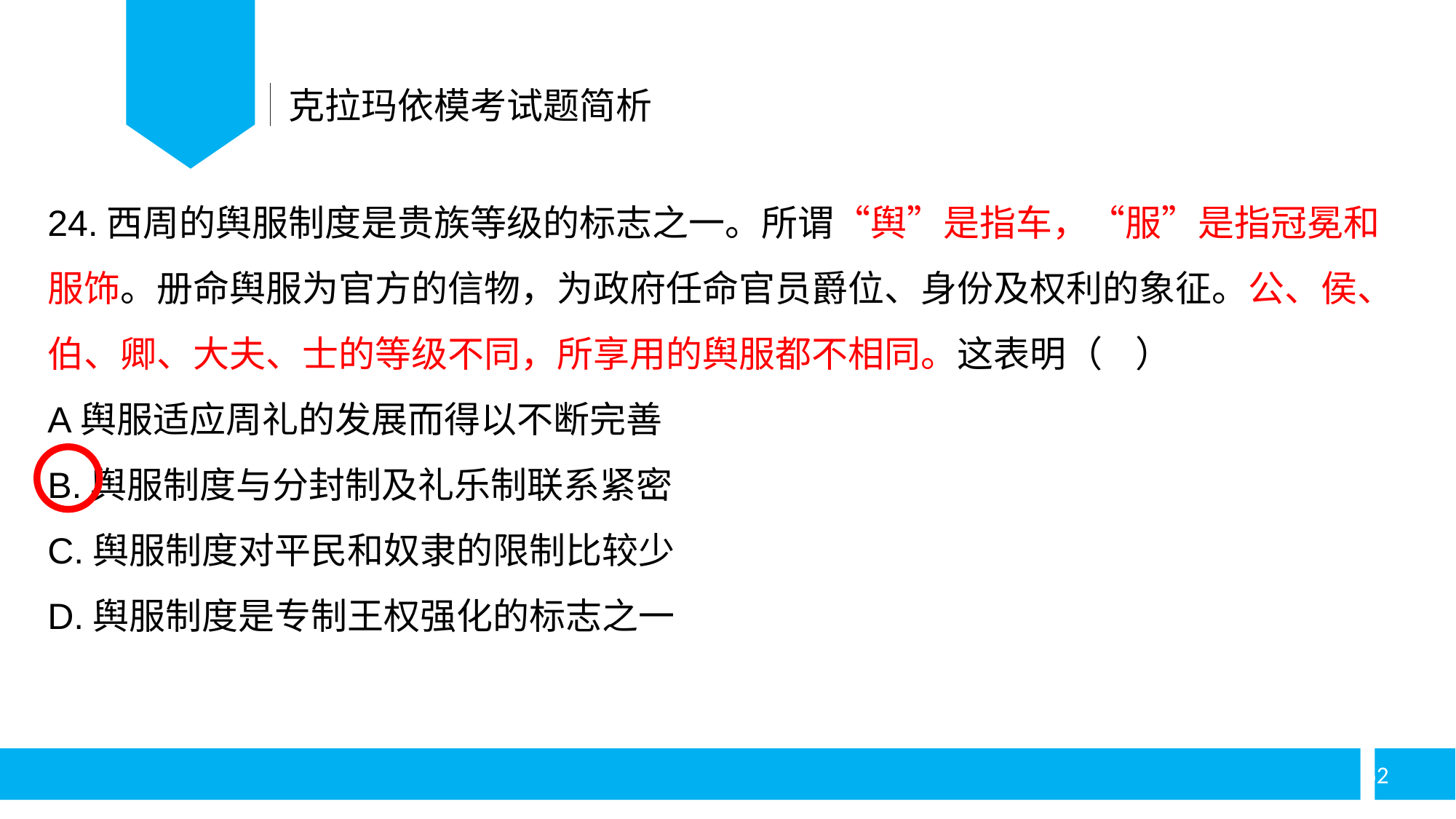

克拉玛依模考试题简析
24.西周的舆服制度是贵族等级的标志之一。所谓“舆”是指车，“服”是指冠冕和服饰。册命舆服为官方的信物，为政府任命官员爵位、身份及权利的象征。公、侯、伯、卿、大夫、士的等级不同，所享用的舆服都不相同。这表明（    ）
A舆服适应周礼的发展而得以不断完善
B.舆服制度与分封制及礼乐制联系紧密
C.舆服制度对平民和奴隶的限制比较少
D.舆服制度是专制王权强化的标志之一